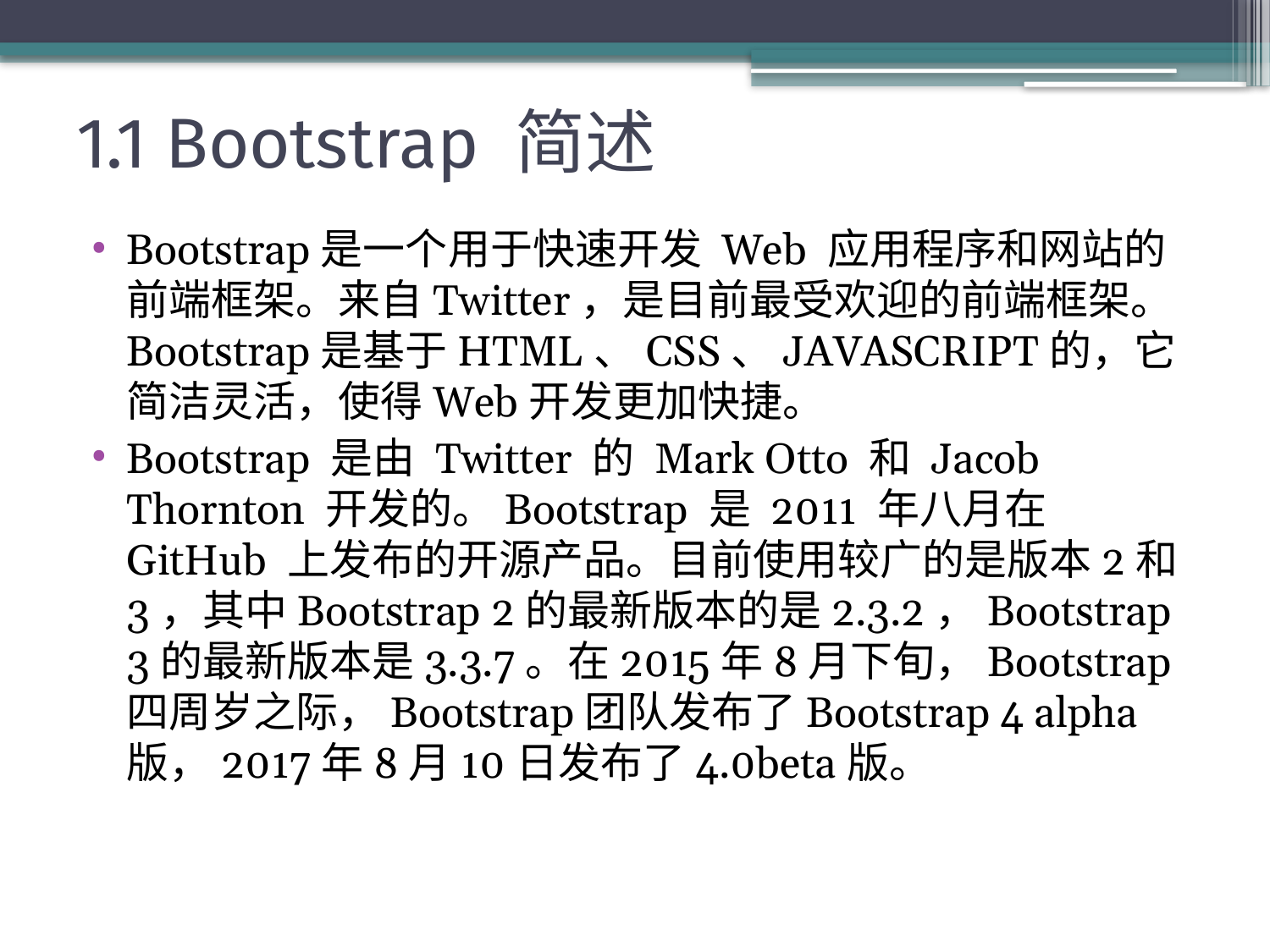

# 1.1 Bootstrap 简述
Bootstrap是一个用于快速开发 Web 应用程序和网站的前端框架。来自Twitter，是目前最受欢迎的前端框架。Bootstrap是基于HTML、CSS、JAVASCRIPT的，它简洁灵活，使得Web开发更加快捷。
Bootstrap 是由 Twitter 的 Mark Otto 和 Jacob Thornton 开发的。Bootstrap 是 2011 年八月在 GitHub 上发布的开源产品。目前使用较广的是版本2和3，其中Bootstrap 2的最新版本的是2.3.2，Bootstrap 3的最新版本是3.3.7。在2015年8月下旬，Bootstrap四周岁之际，Bootstrap团队发布了Bootstrap 4 alpha版，2017年8月10日发布了4.0beta版。